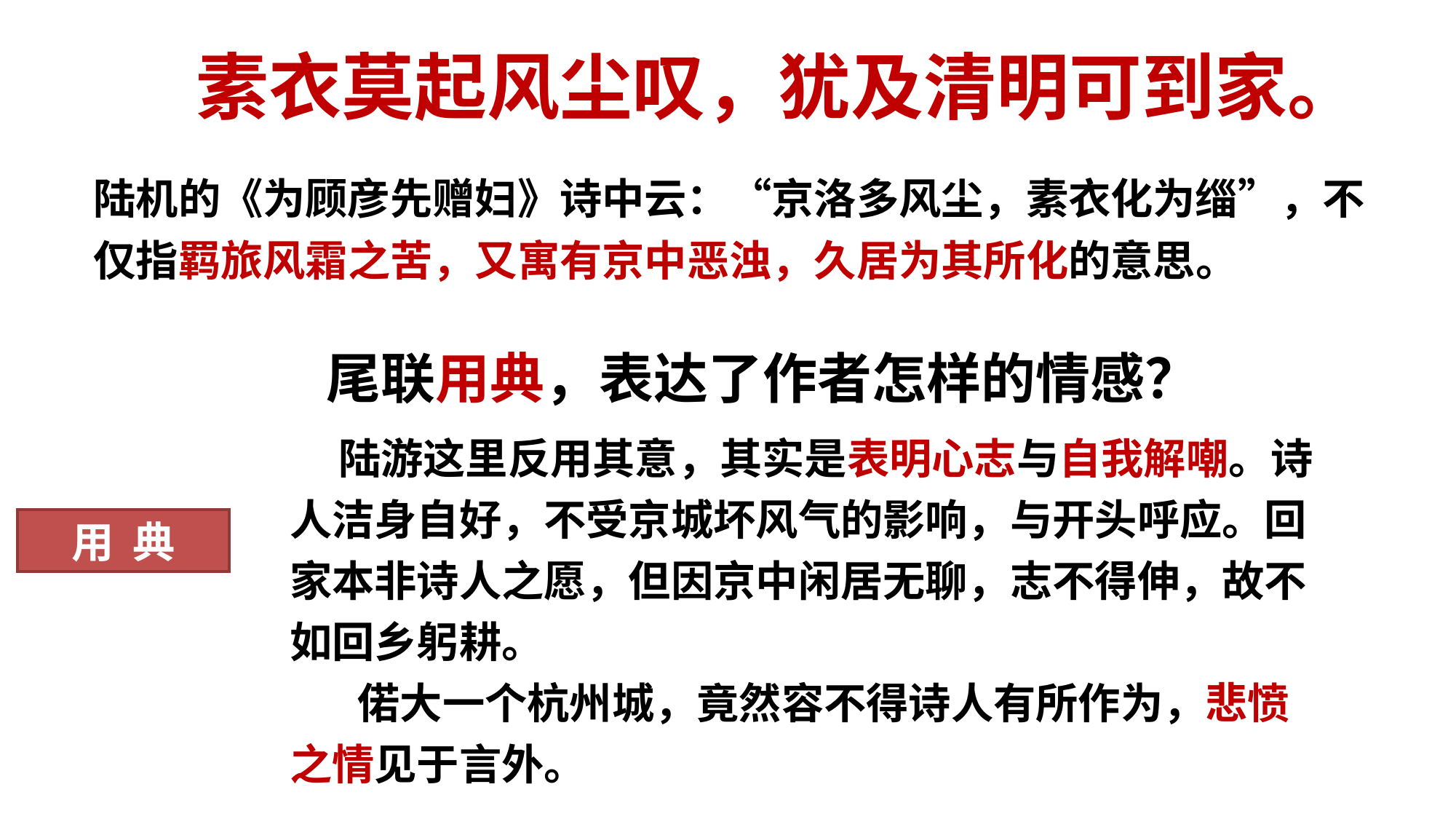

素衣莫起风尘叹，犹及清明可到家。

尾

联
陆机的《为顾彦先赠妇》诗中云：“京洛多风尘，素衣化为缁”，不仅指羁旅风霜之苦，又寓有京中恶浊，久居为其所化的意思。
尾联用典，表达了作者怎样的情感？
    陆游这里反用其意，其实是表明心志与自我解嘲。诗人洁身自好，不受京城坏风气的影响，与开头呼应。回家本非诗人之愿，但因京中闲居无聊，志不得伸，故不如回乡躬耕。
      偌大一个杭州城，竟然容不得诗人有所作为，悲愤之情见于言外。
用  典